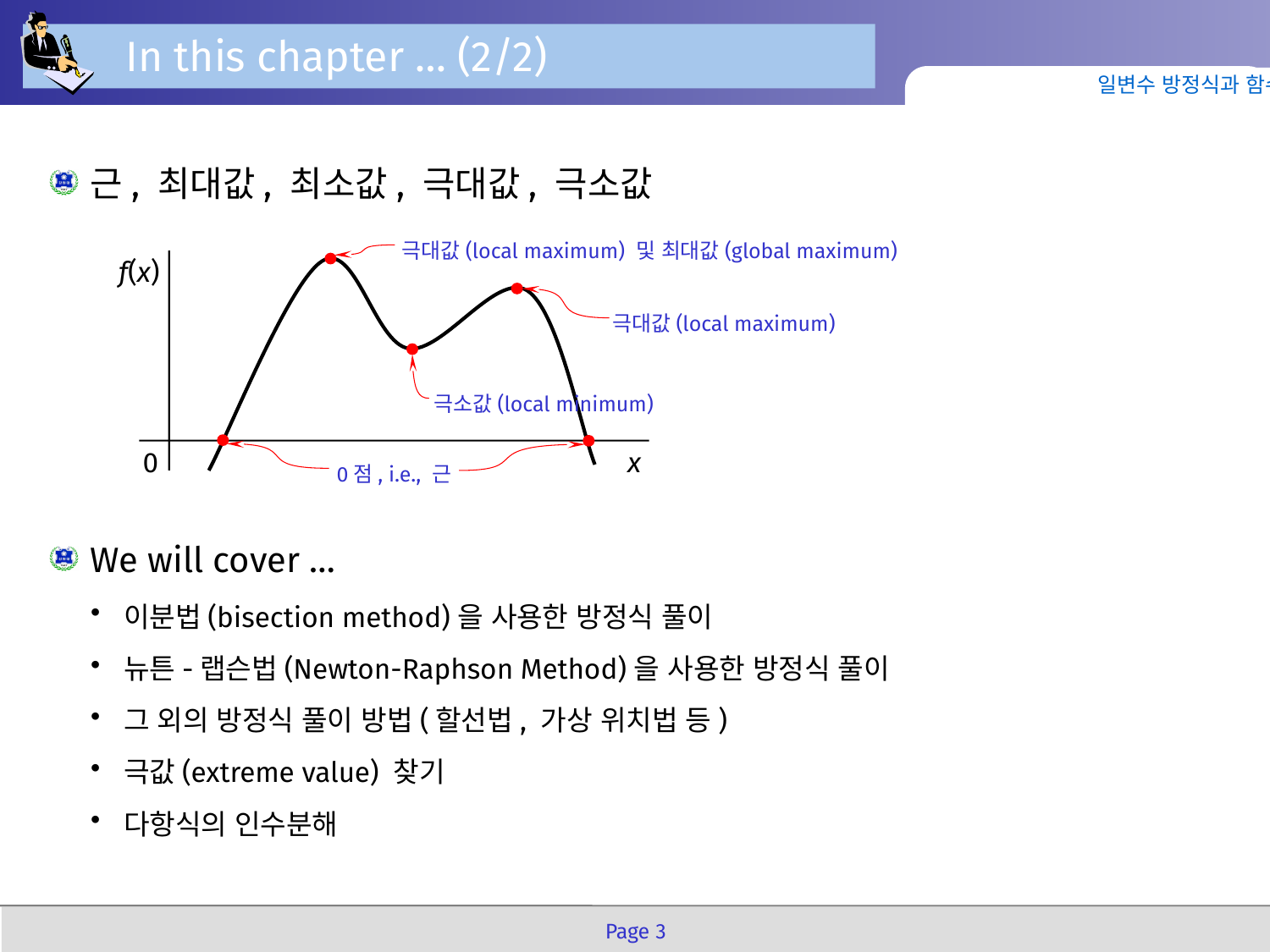

In this chapter … (2/2)
일변수 방정식과 함수
근, 최대값, 최소값, 극대값, 극소값

We will cover …
이분법(bisection method)을 사용한 방정식 풀이
뉴튼-랩슨법(Newton-Raphson Method)을 사용한 방정식 풀이
그 외의 방정식 풀이 방법(할선법, 가상 위치법 등)
극값(extreme value) 찾기
다항식의 인수분해
극대값(local maximum) 및 최대값(global maximum)
f(x)

극대값(local maximum)

극소값(local minimum)
0
x

0점, i.e., 근
Page 3